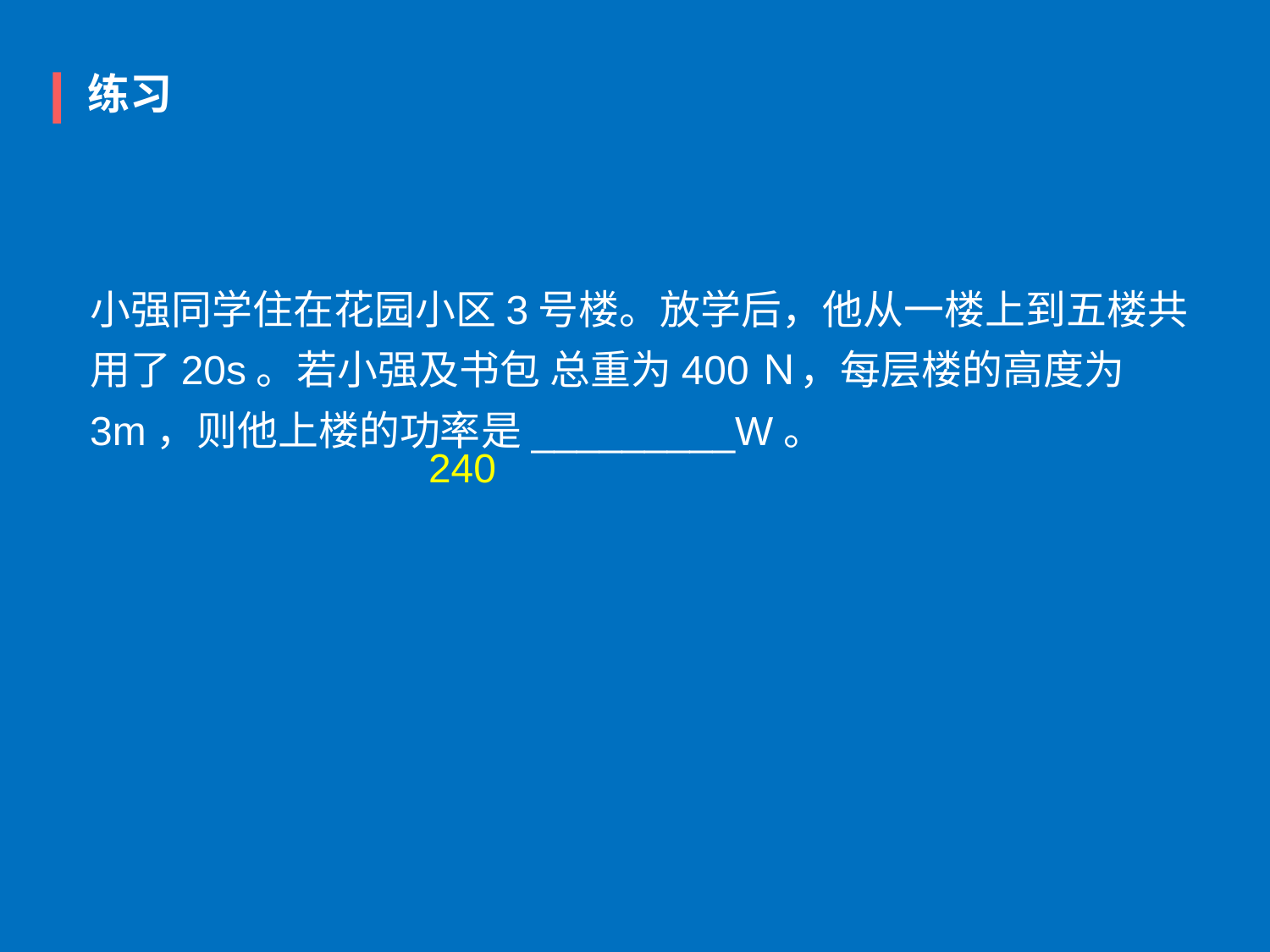

练习

小强同学住在花园小区3号楼。放学后，他从一楼上到五楼共用了20s。若小强及书包 总重为400Ｎ，每层楼的高度为3m，则他上楼的功率是_________W。
    240